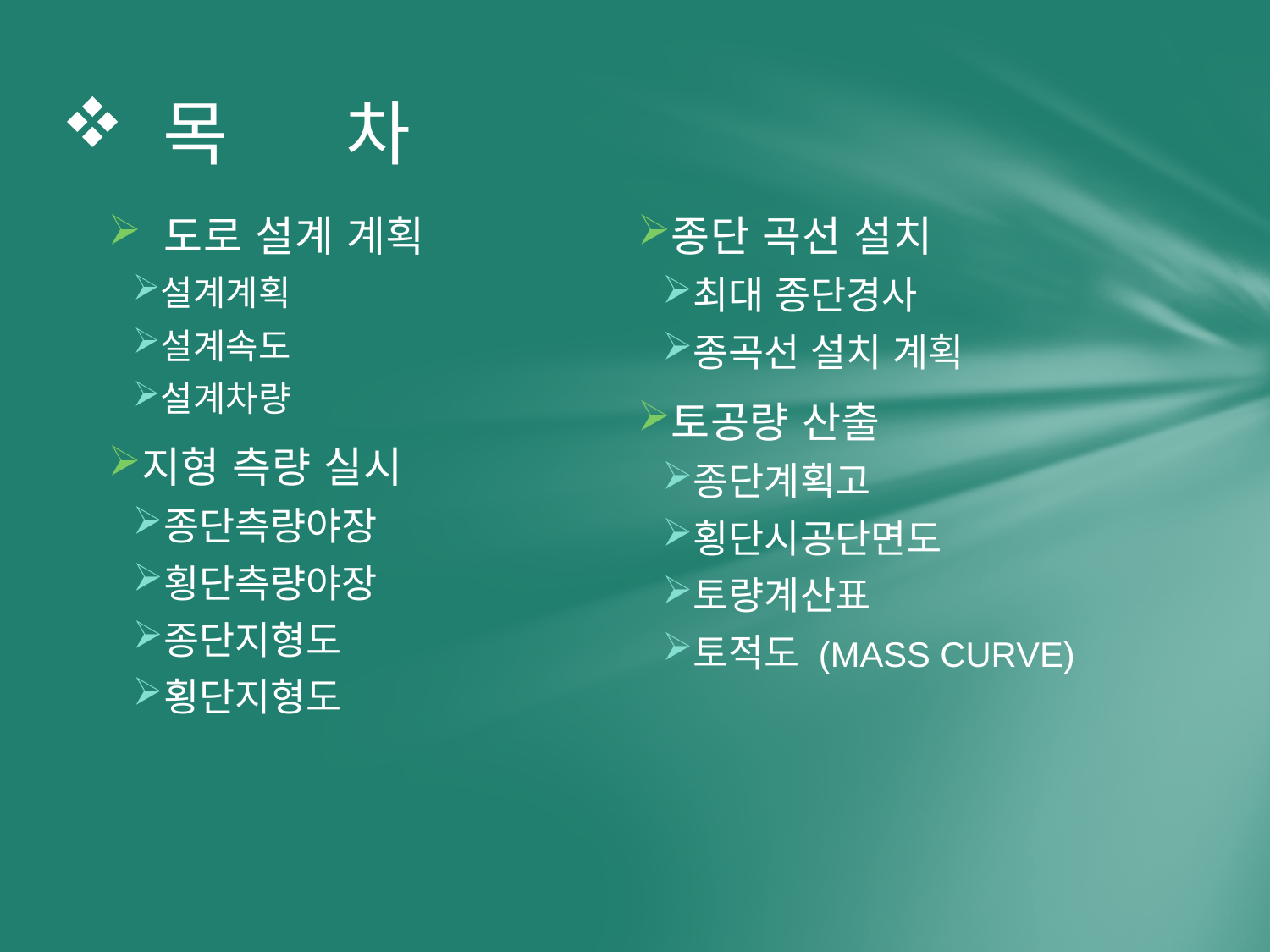

# 목	차
 도로 설계 계획
설계계획
설계속도
설계차량
지형 측량 실시
종단측량야장
횡단측량야장
종단지형도
횡단지형도

종단 곡선 설치
최대 종단경사
종곡선 설치 계획
토공량 산출
종단계획고
횡단시공단면도
토량계산표
토적도 (MASS CURVE)